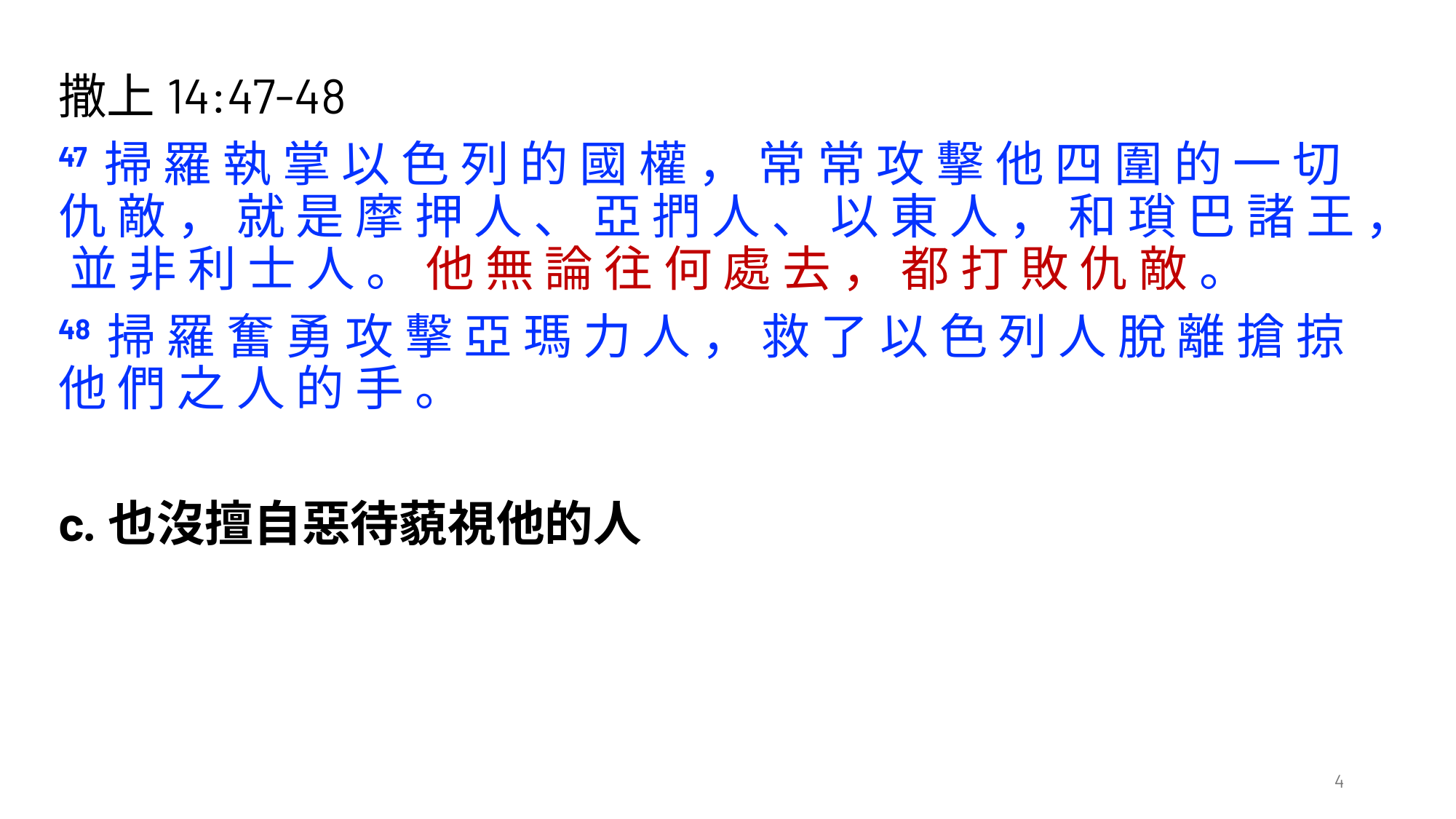

撒上14:47-48
47 掃 羅 執 掌 以 色 列 的 國 權 ， 常 常 攻 擊 他 四 圍 的 一 切 仇 敵 ， 就 是 摩 押 人 、 亞 捫 人 、 以 東 人 ， 和 瑣 巴 諸 王 ， 並 非 利 士 人 。 他 無 論 往 何 處 去 ， 都 打 敗 仇 敵 。
48 掃 羅 奮 勇 攻 擊 亞 瑪 力 人 ， 救 了 以 色 列 人 脫 離 搶 掠 他 們 之 人 的 手 。

c.也沒擅自惡待藐視他的人

4